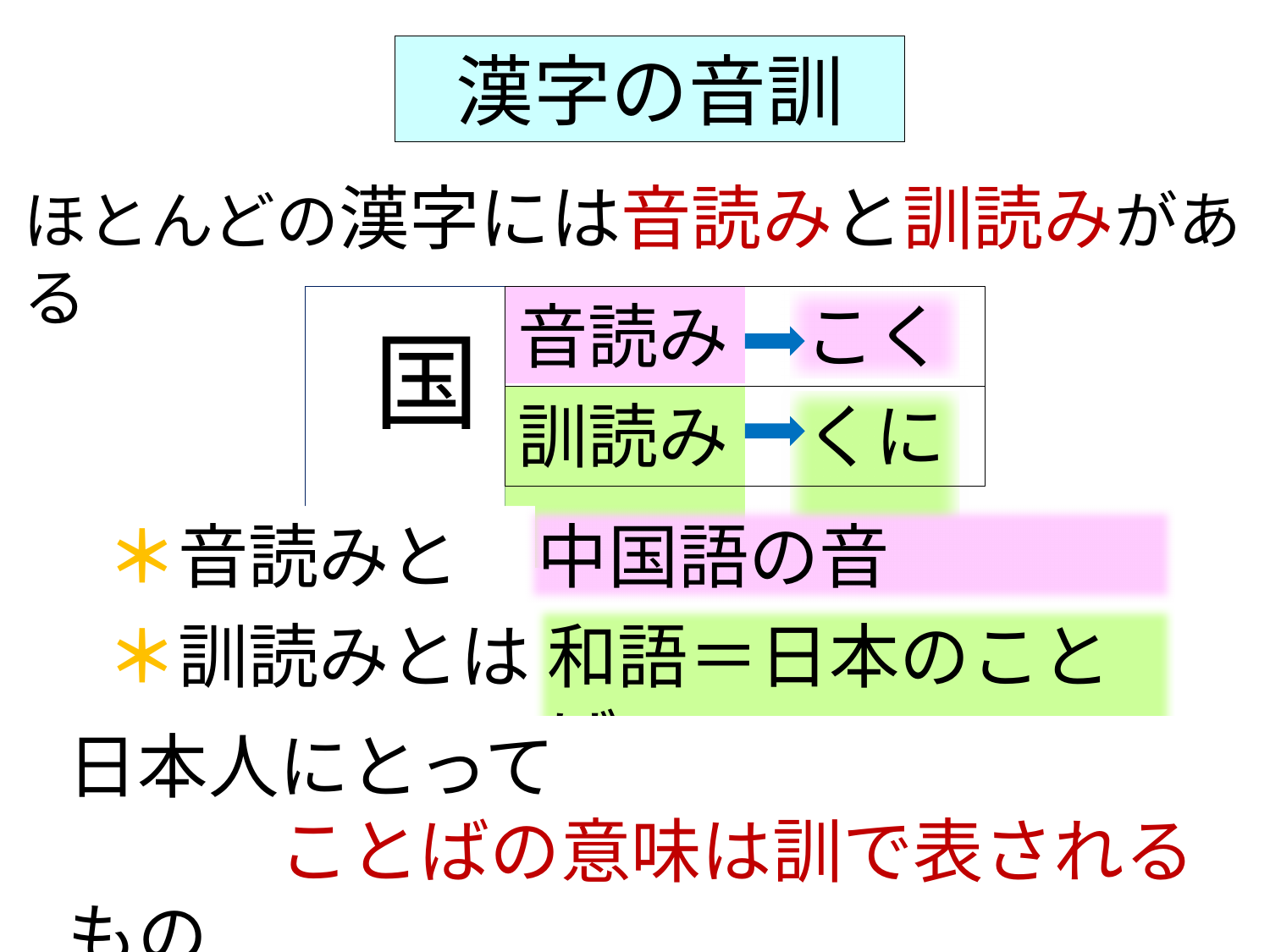

漢字の音訓
ほとんどの漢字には音読みと訓読みがある

　国

音読み

こく

訓読み

くに

＊音読みとは
中国語の音
＊訓読みとは
和語＝日本のことば
日本人にとって
　　　ことばの意味は訓で表されるもの